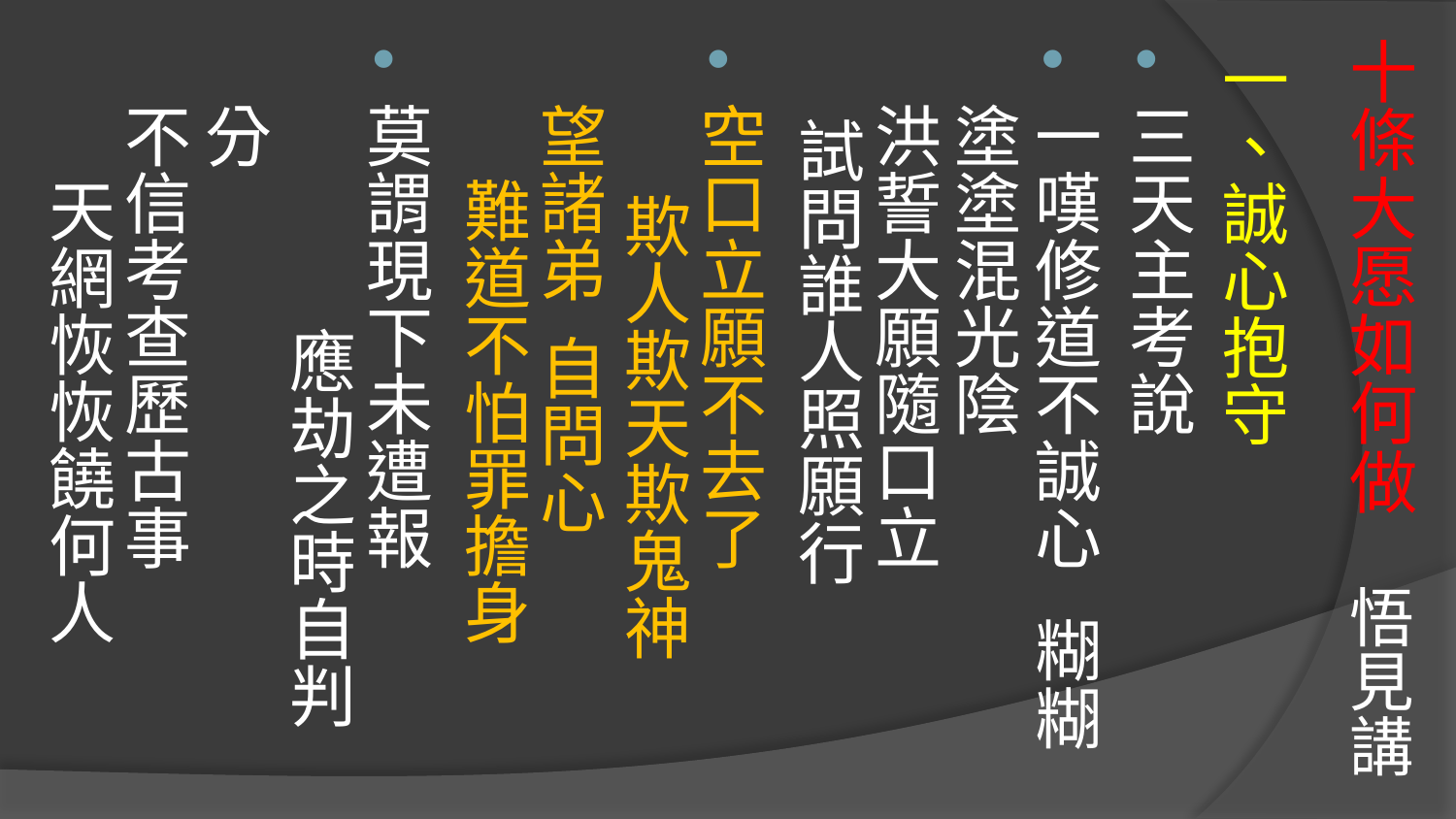

# 十條大愿如何做　悟見講
一、誠心抱守
三天主考說
一嘆修道不誠心   糊糊塗塗混光陰
洪誓大願隨口立               試問誰人照願行
空口立願不去了                    欺人欺天欺鬼神　
望諸弟  自問心                      難道不怕罪擔身
莫謂現下未遭報                             應劫之時自判分　
不信考查歷古事                   天網恢恢饒何人